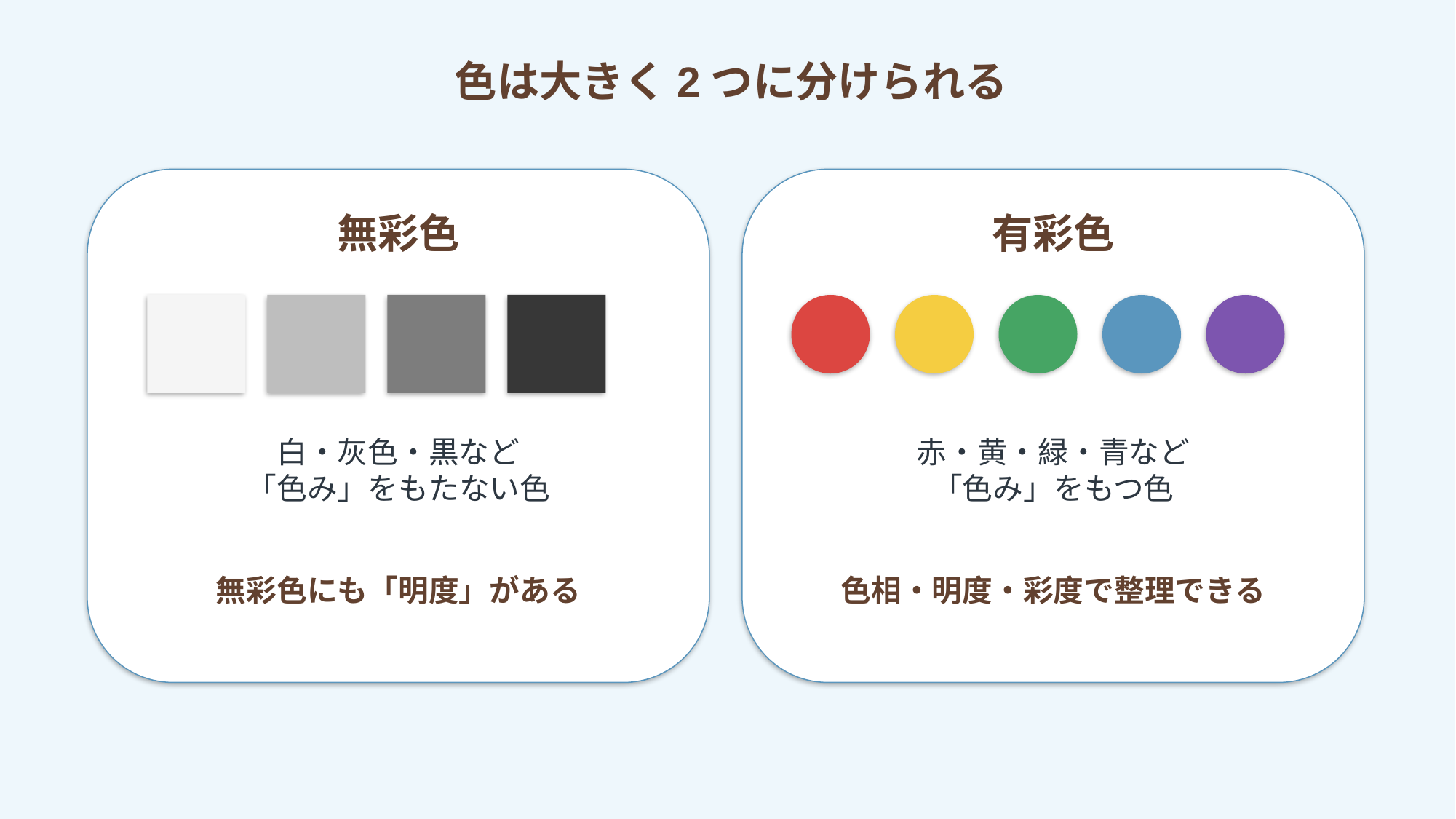

色は大きく2つに分けられる

無彩色
有彩色

白・灰色・黒など
「色み」をもたない色
赤・黄・緑・青など
「色み」をもつ色
無彩色にも「明度」がある
色相・明度・彩度で整理できる